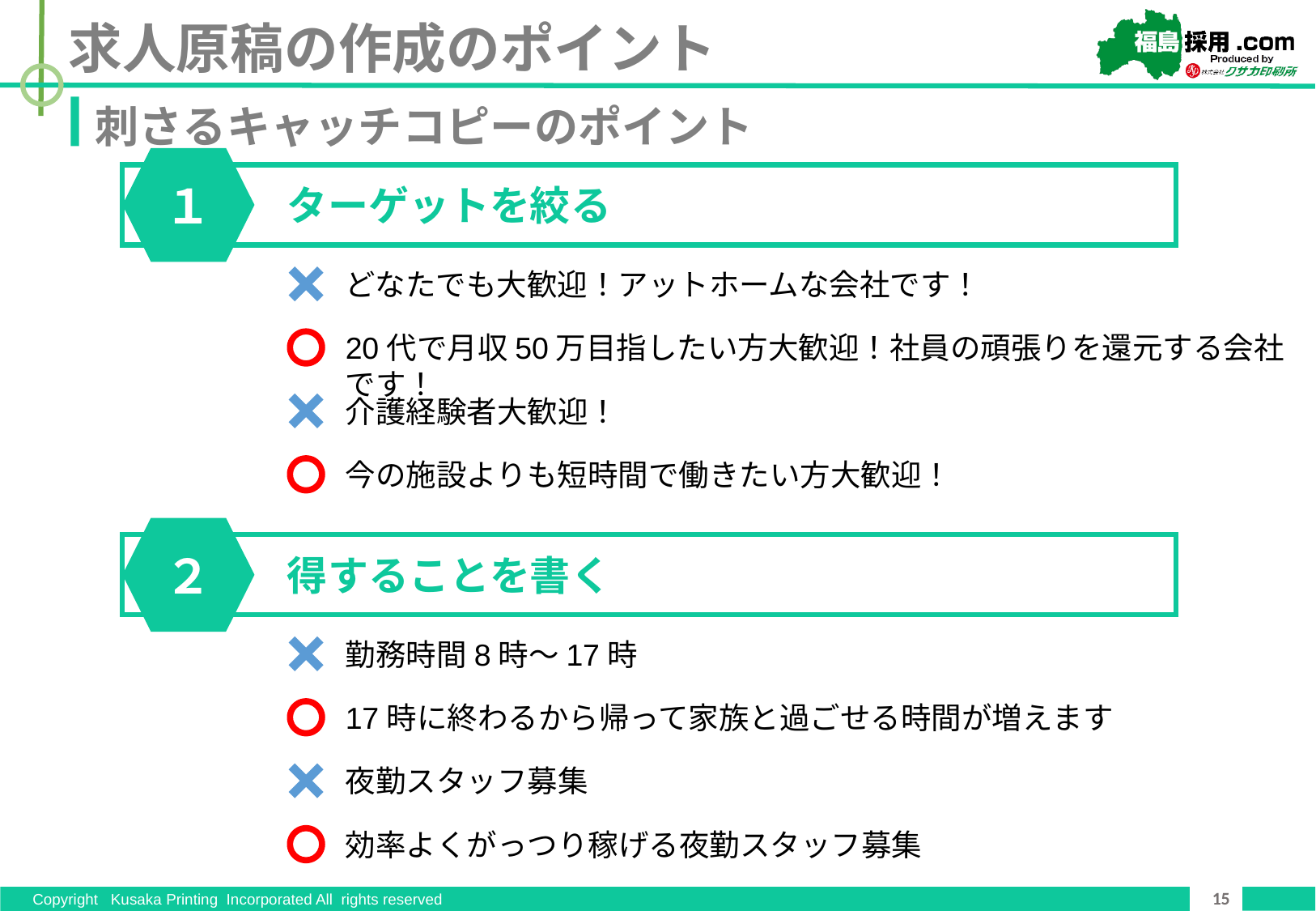

求人原稿の作成のポイント
刺さるキャッチコピーのポイント
１

ターゲットを絞る

どなたでも大歓迎！アットホームな会社です！
20代で月収50万目指したい方大歓迎！社員の頑張りを還元する会社です！

介護経験者大歓迎！
今の施設よりも短時間で働きたい方大歓迎！

２

得することを書く

勤務時間8時～17時
17時に終わるから帰って家族と過ごせる時間が増えます

夜勤スタッフ募集
効率よくがっつり稼げる夜勤スタッフ募集